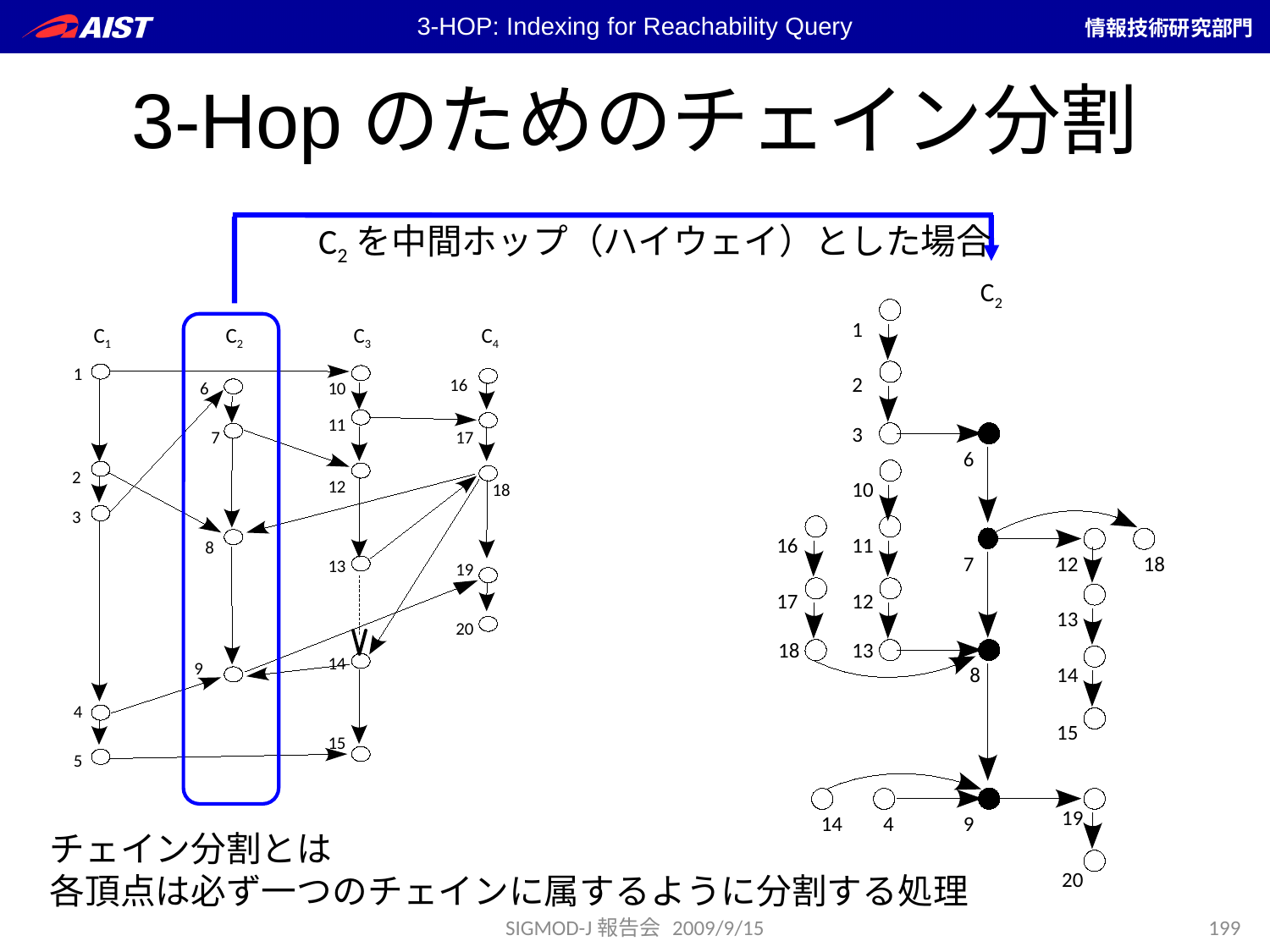

3-HOP: Indexing for Reachability Query
# 3-Hopのためのチェイン分割
C2を中間ホップ（ハイウェイ）とした場合

C2

1

2

3

6

10

16
11

7
12
18

17
12

13

18
13

8
14

15

19
14
4
9

20

C1
C2
C3
C4
1

16
6
10

11

7
17

2

12

18

3

8

13

19

20

14

9

4

15

5

チェイン分割とは
各頂点は必ず一つのチェインに属するように分割する処理
SIGMOD-J報告会 2009/9/15
199